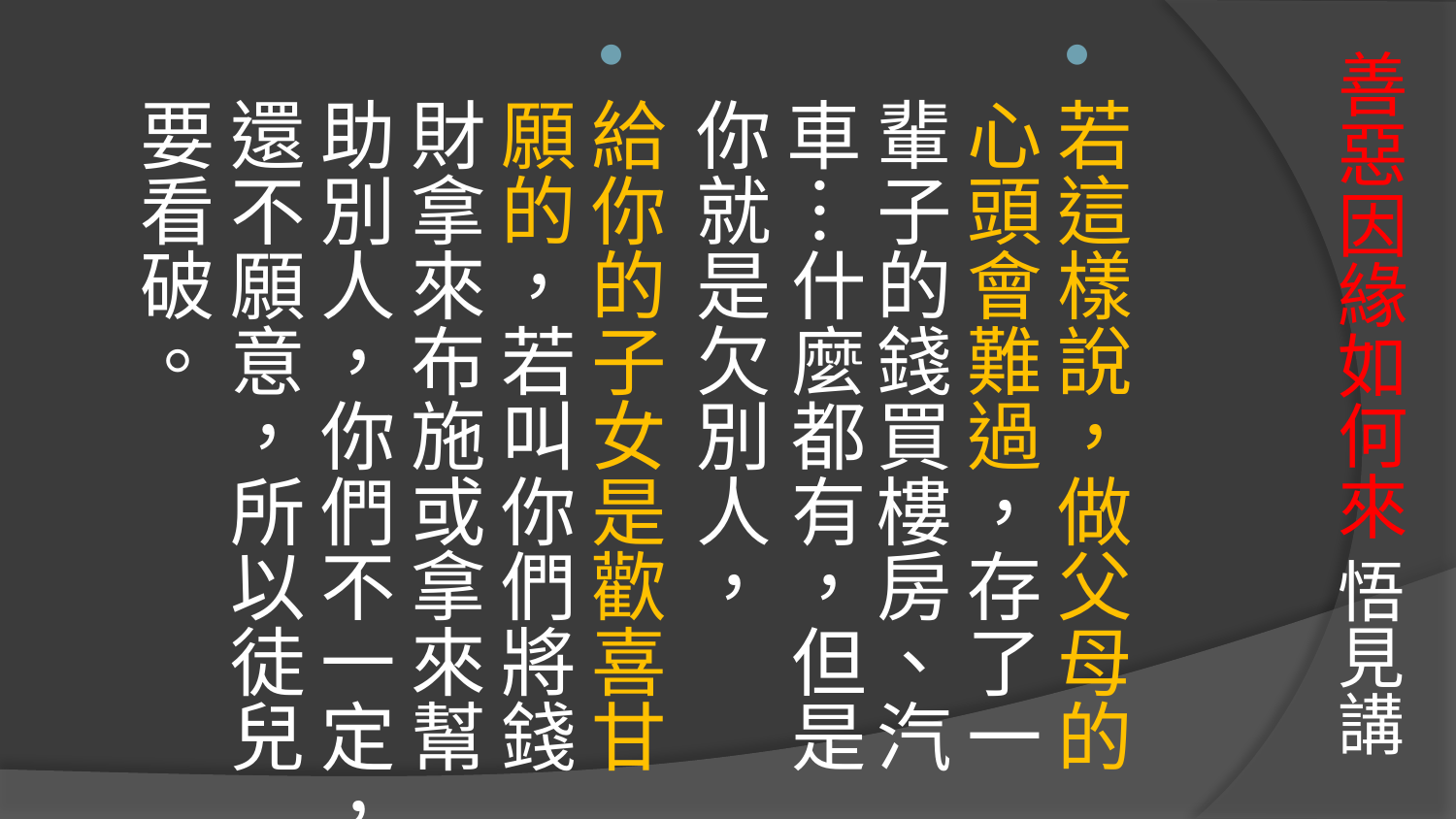

# 善惡因緣如何來 悟見講
若這樣說，做父母的心頭會難過，存了一輩子的錢買樓房、汽車…什麼都有，但是你就是欠別人，
給你的子女是歡喜甘願的，若叫你們將錢財拿來布施或拿來幫助別人，你們不一定，還不願意，所以徒兒要看破。